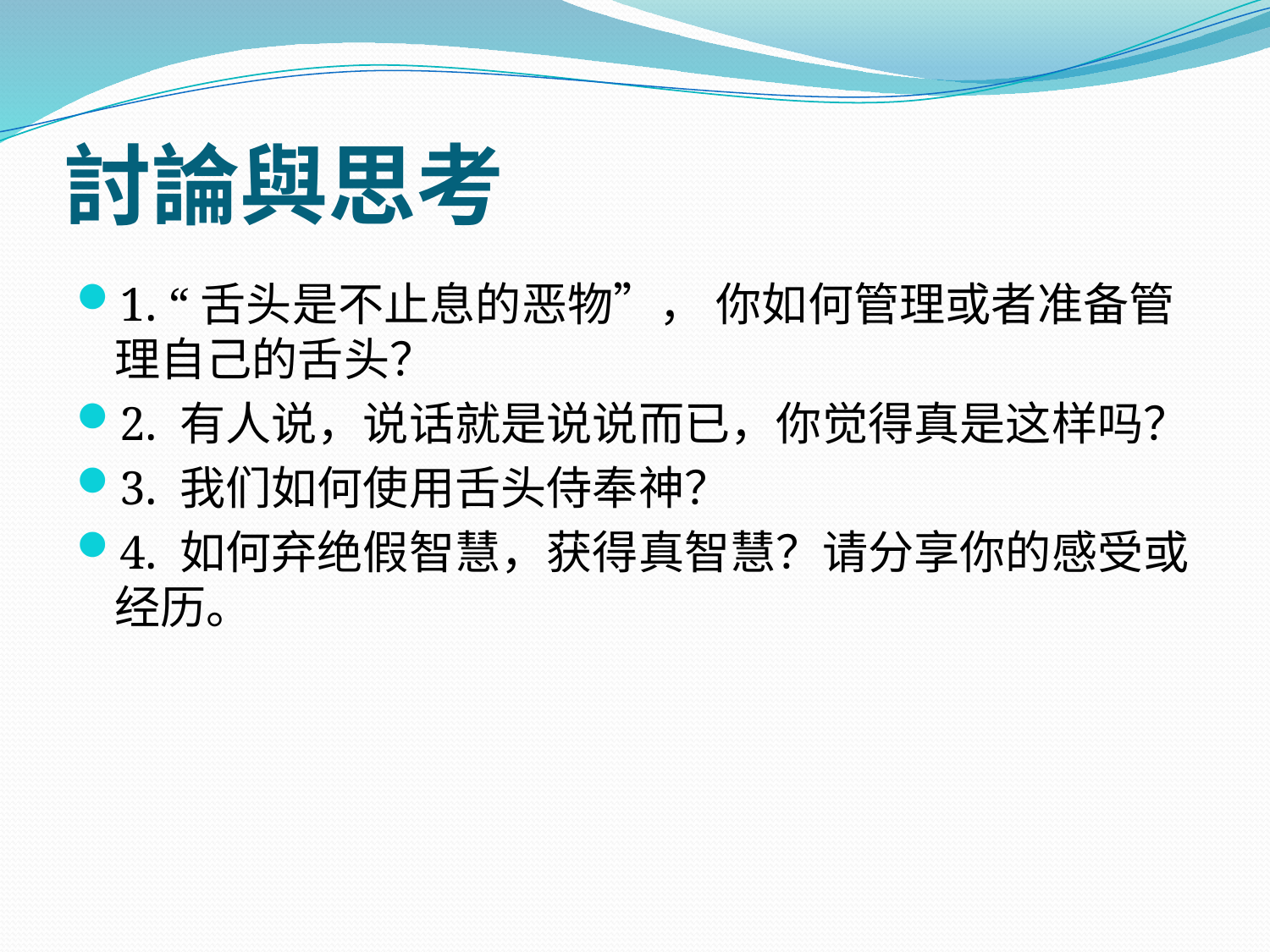

# 討論與思考
1. “舌头是不止息的恶物”， 你如何管理或者准备管理自己的舌头？
2. 有人说，说话就是说说而已，你觉得真是这样吗？
3. 我们如何使用舌头侍奉神？
4. 如何弃绝假智慧，获得真智慧？请分享你的感受或经历。